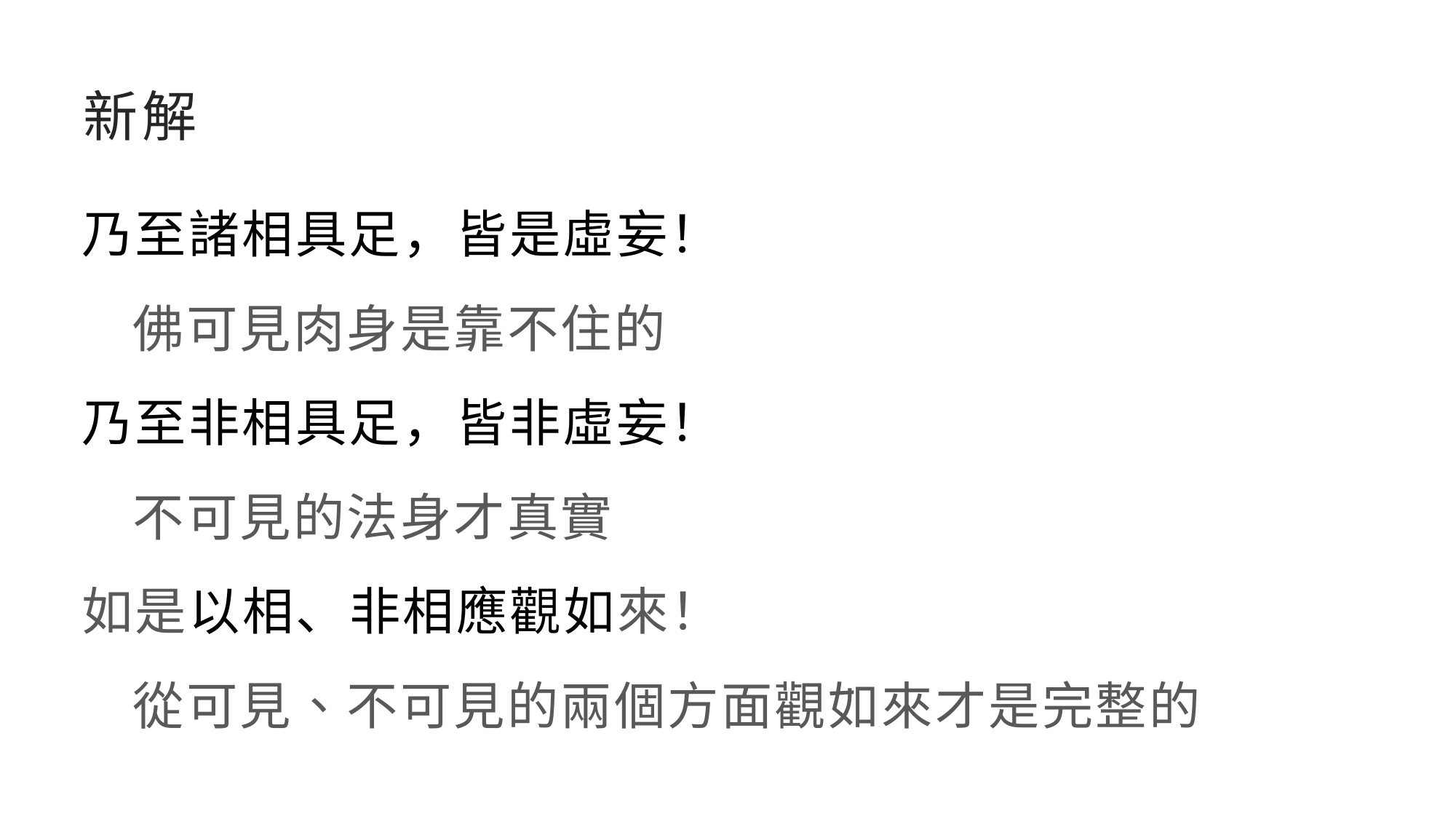

# 新解
乃至諸相具足，皆是虛妄！
佛可見肉身是靠不住的
乃至非相具足，皆非虛妄！
不可見的法身才真實
如是以相、非相應觀如來！
從可見、不可見的兩個方面觀如來才是完整的